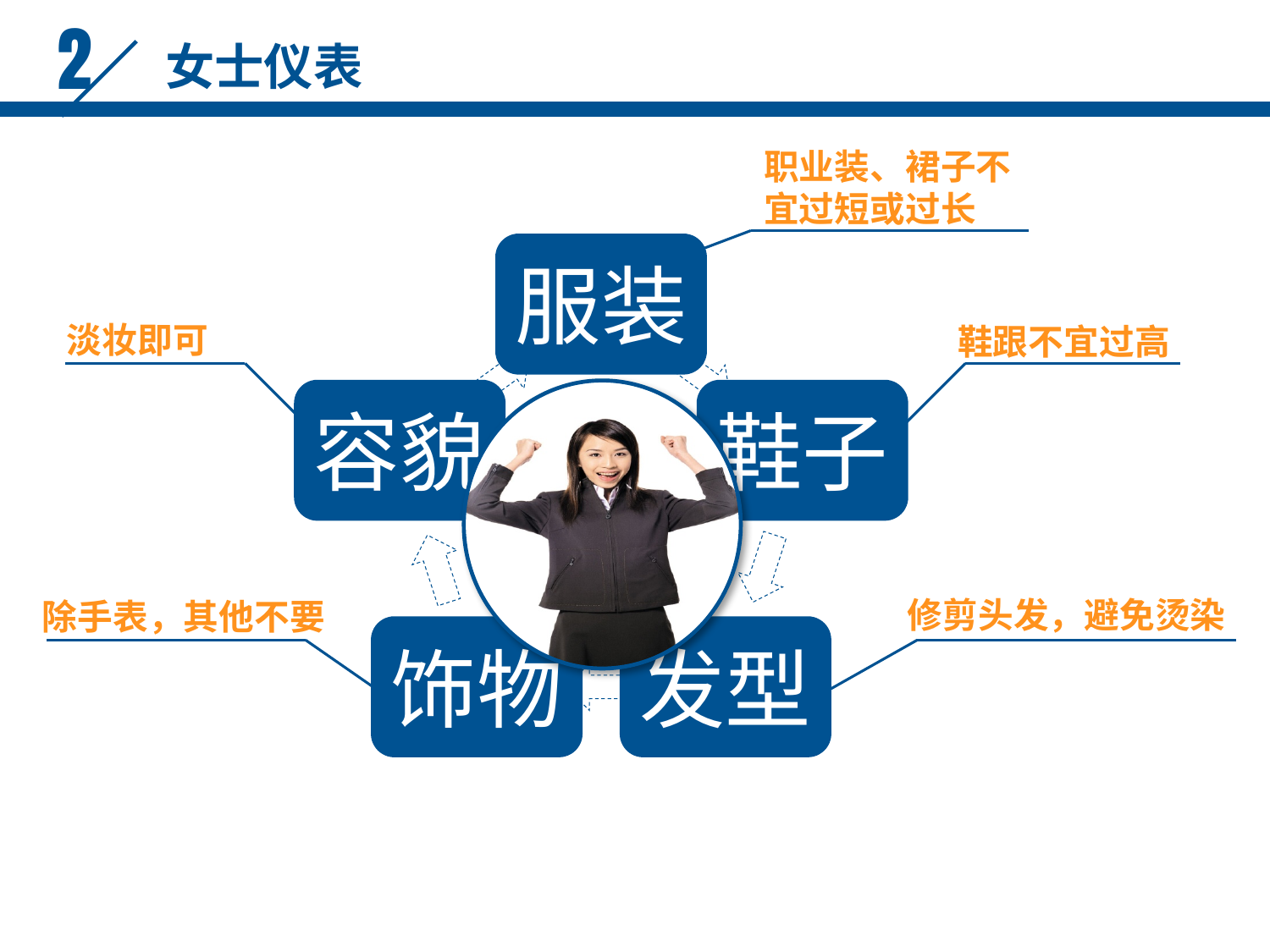

2
女士仪表

职业装、裙子不宜过短或过长
服装
鞋子
发型
饰物
容貌
淡妆即可
鞋跟不宜过高

修剪头发，避免烫染
除手表，其他不要